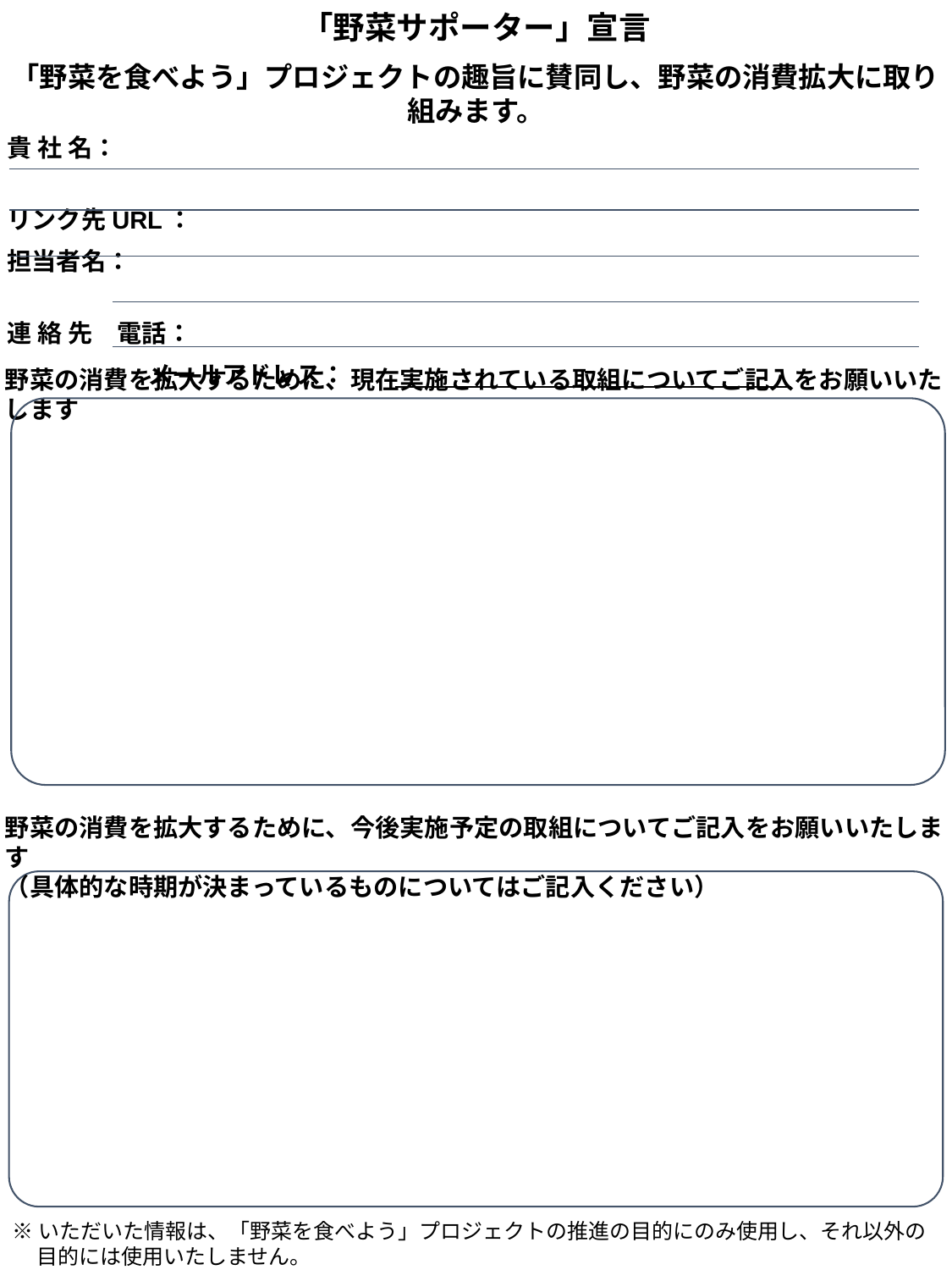

「野菜サポーター」宣言
「野菜を食べよう」プロジェクトの趣旨に賛同し、野菜の消費拡大に取り組みます。
貴 社 名：
リンク先URL：
担当者名：
連 絡 先　電話：
　　　　　   メールアドレス：
野菜の消費を拡大するために、現在実施されている取組についてご記入をお願いいたします

野菜の消費を拡大するために、今後実施予定の取組についてご記入をお願いいたします
（具体的な時期が決まっているものについてはご記入ください）

※いただいた情報は、「野菜を食べよう」プロジェクトの推進の目的にのみ使用し、それ以外の目的には使用いたしません。